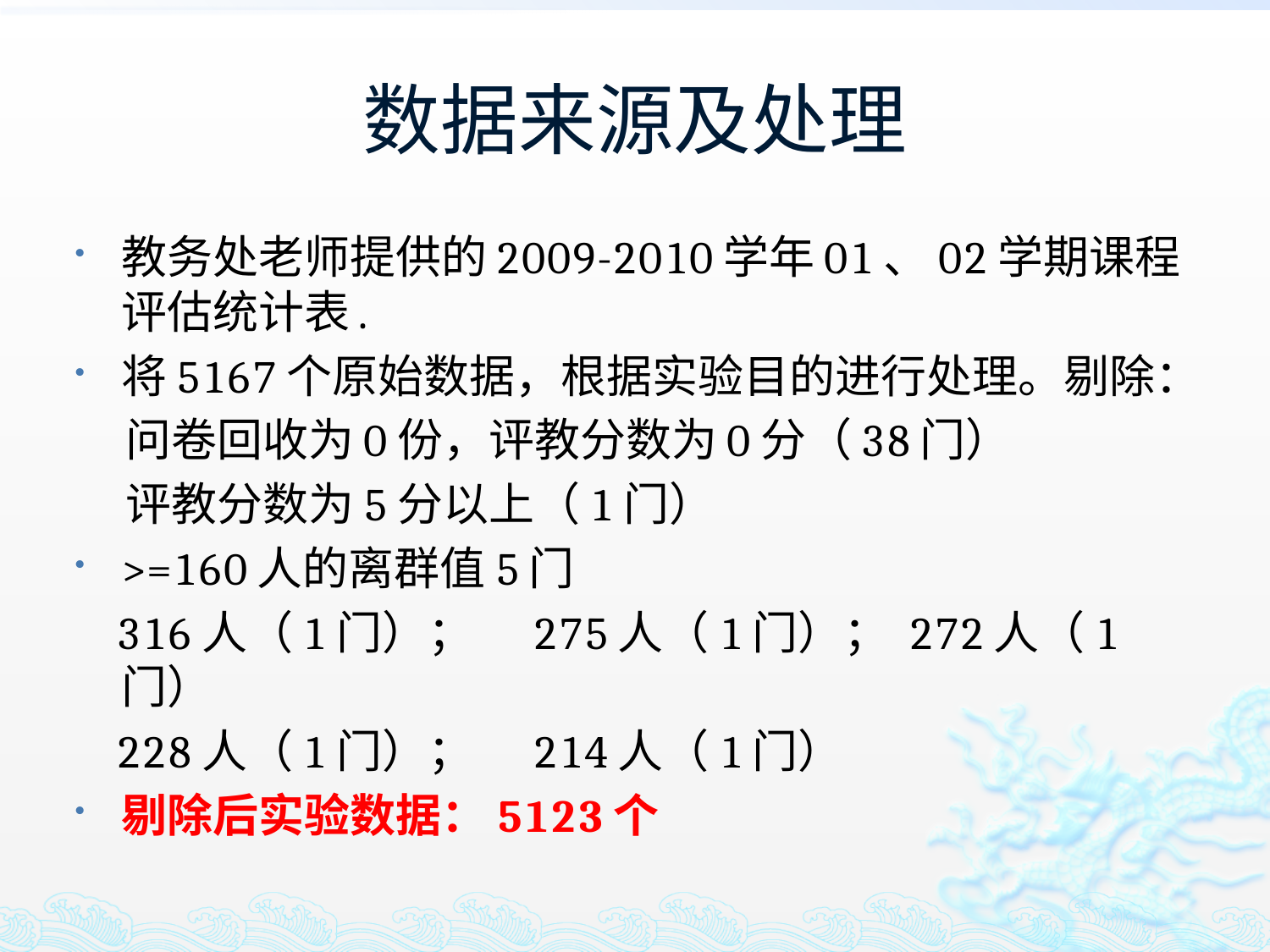

# 数据来源及处理
教务处老师提供的2009-2010学年01、02学期课程评估统计表.
将5167个原始数据，根据实验目的进行处理。剔除：
    问卷回收为0份，评教分数为0分（38门）
    评教分数为5分以上（1门）
>=160人的离群值5门
    316人（1门）；     275人（1门）； 272人（1门）
    228人（1门）；     214人（1门）
剔除后实验数据：5123个